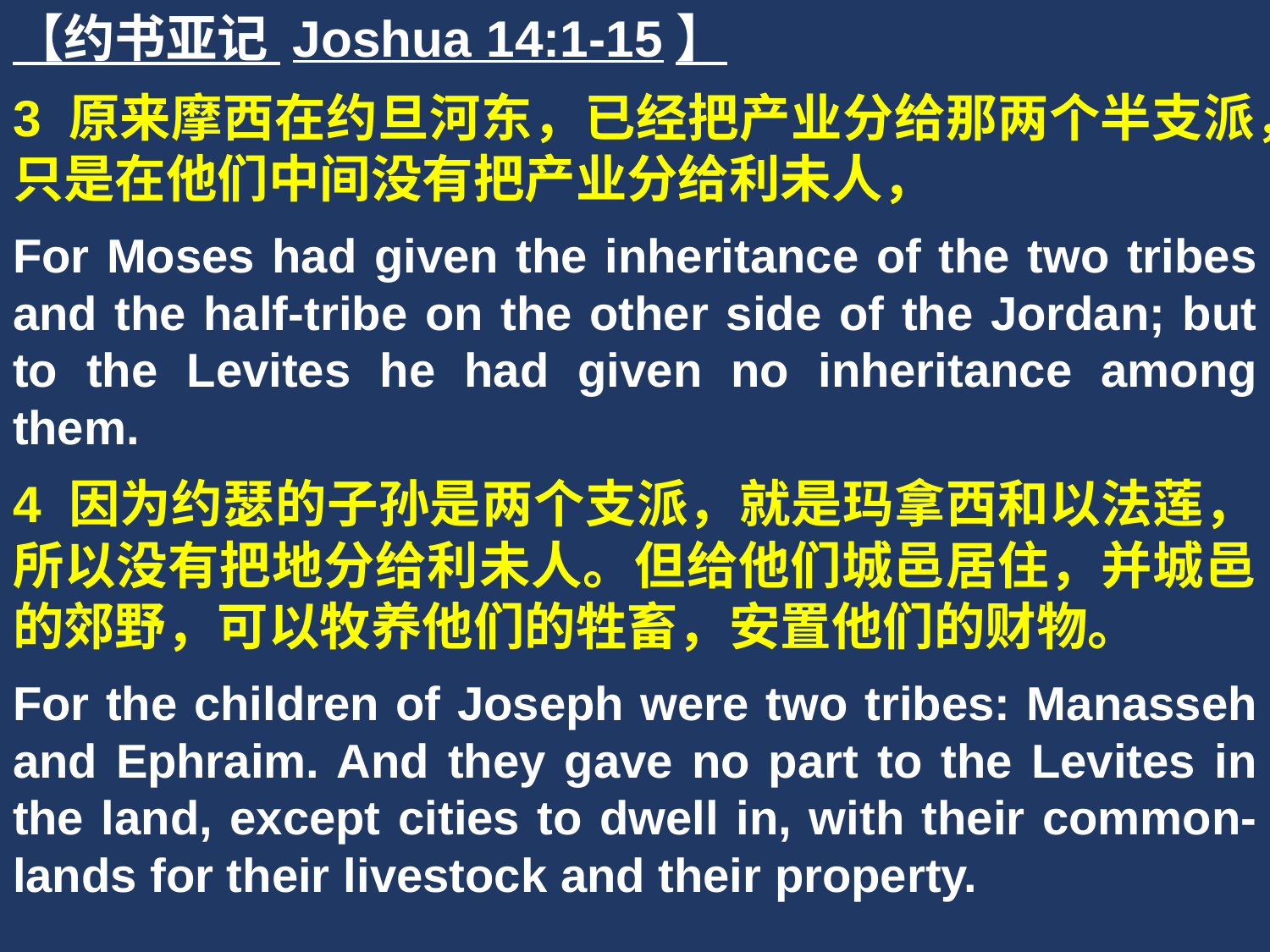

【约书亚记 Joshua 14:1-15】
3 原来摩西在约旦河东，已经把产业分给那两个半支派，只是在他们中间没有把产业分给利未人，
For Moses had given the inheritance of the two tribes and the half-tribe on the other side of the Jordan; but to the Levites he had given no inheritance among them.
4 因为约瑟的子孙是两个支派，就是玛拿西和以法莲，所以没有把地分给利未人。但给他们城邑居住，并城邑的郊野，可以牧养他们的牲畜，安置他们的财物。
For the children of Joseph were two tribes: Manasseh and Ephraim. And they gave no part to the Levites in the land, except cities to dwell in, with their common-lands for their livestock and their property.